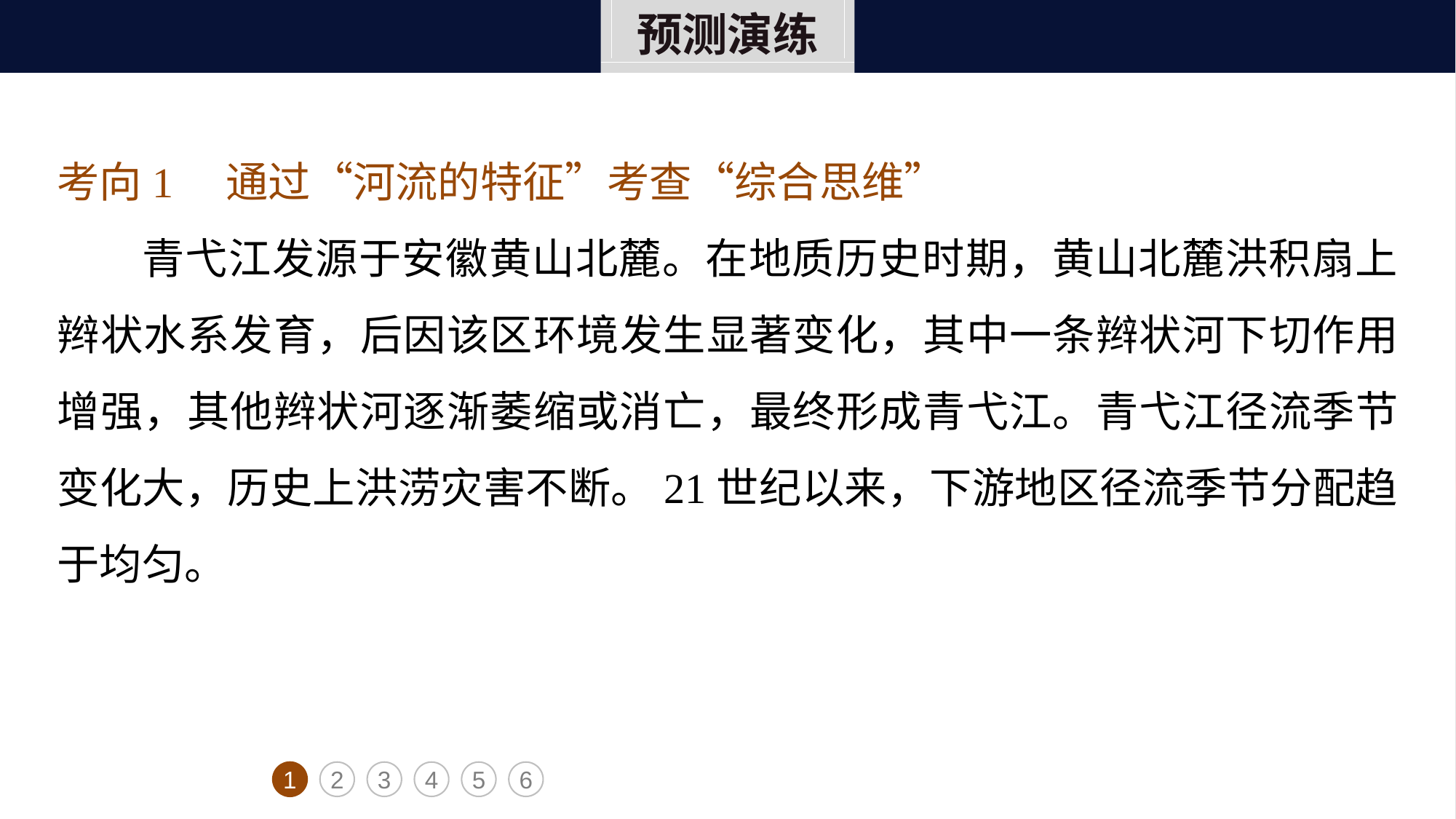

预测演练
考向1　通过“河流的特征”考查“综合思维”
青弋江发源于安徽黄山北麓。在地质历史时期，黄山北麓洪积扇上辫状水系发育，后因该区环境发生显著变化，其中一条辫状河下切作用增强，其他辫状河逐渐萎缩或消亡，最终形成青弋江。青弋江径流季节变化大，历史上洪涝灾害不断。21世纪以来，下游地区径流季节分配趋于均匀。
1
2
3
4
5
6